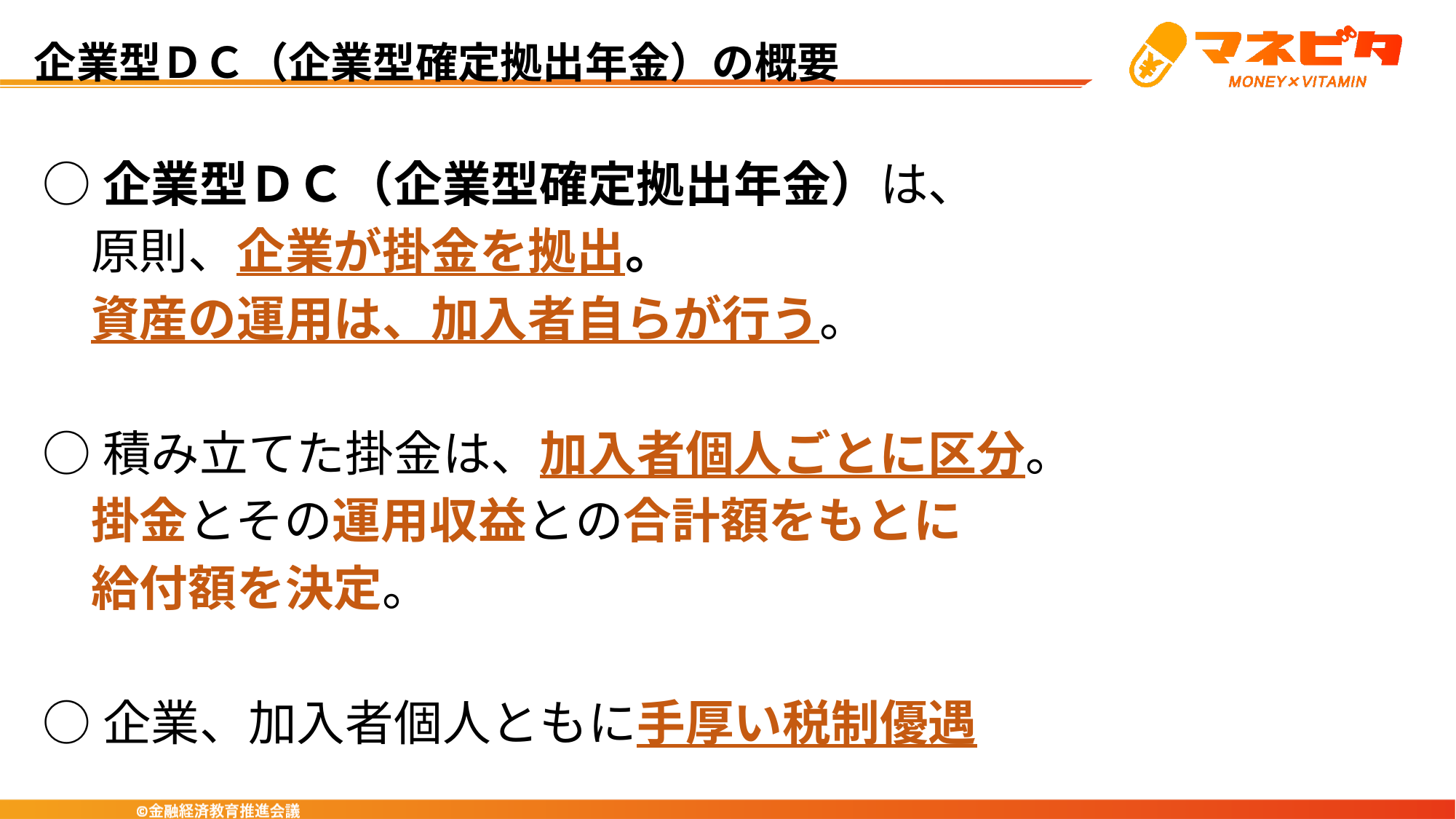

企業型ＤＣ（企業型確定拠出年金）の概要

○企業型ＤＣ（企業型確定拠出年金）は、
　原則、企業が掛金を拠出。
　資産の運用は、加入者自らが行う。

○積み立てた掛金は、加入者個人ごとに区分。
　掛金とその運用収益との合計額をもとに
　給付額を決定。

○企業、加入者個人ともに手厚い税制優遇